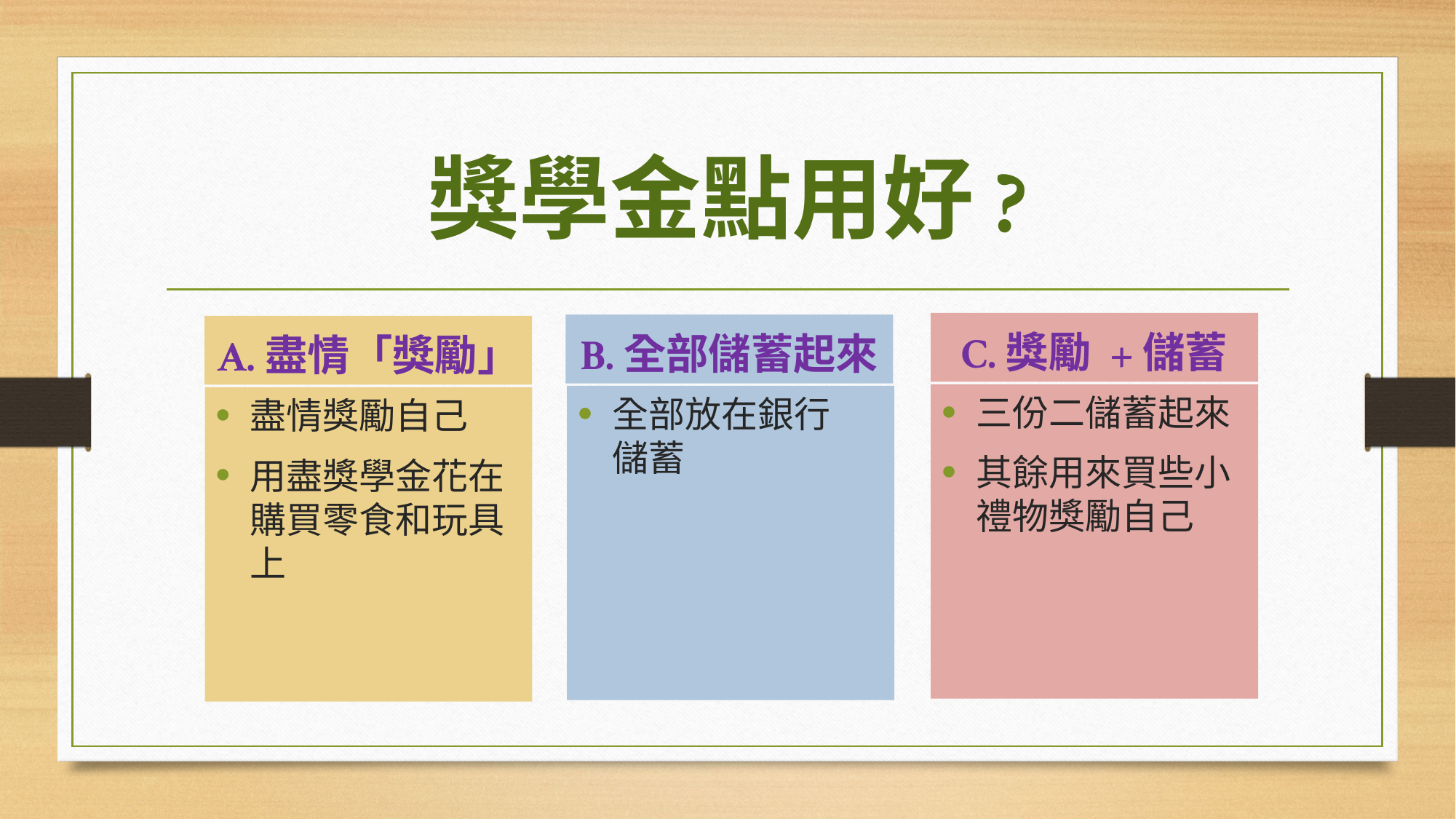

# 獎學金點用好?
C.獎勵 +儲蓄
B.全部儲蓄起來
A.盡情「獎勵」
三份二儲蓄起來
其餘用來買些小禮物獎勵自己
全部放在銀行
儲蓄
盡情獎勵自己
用盡獎學金花在購買零食和玩具上